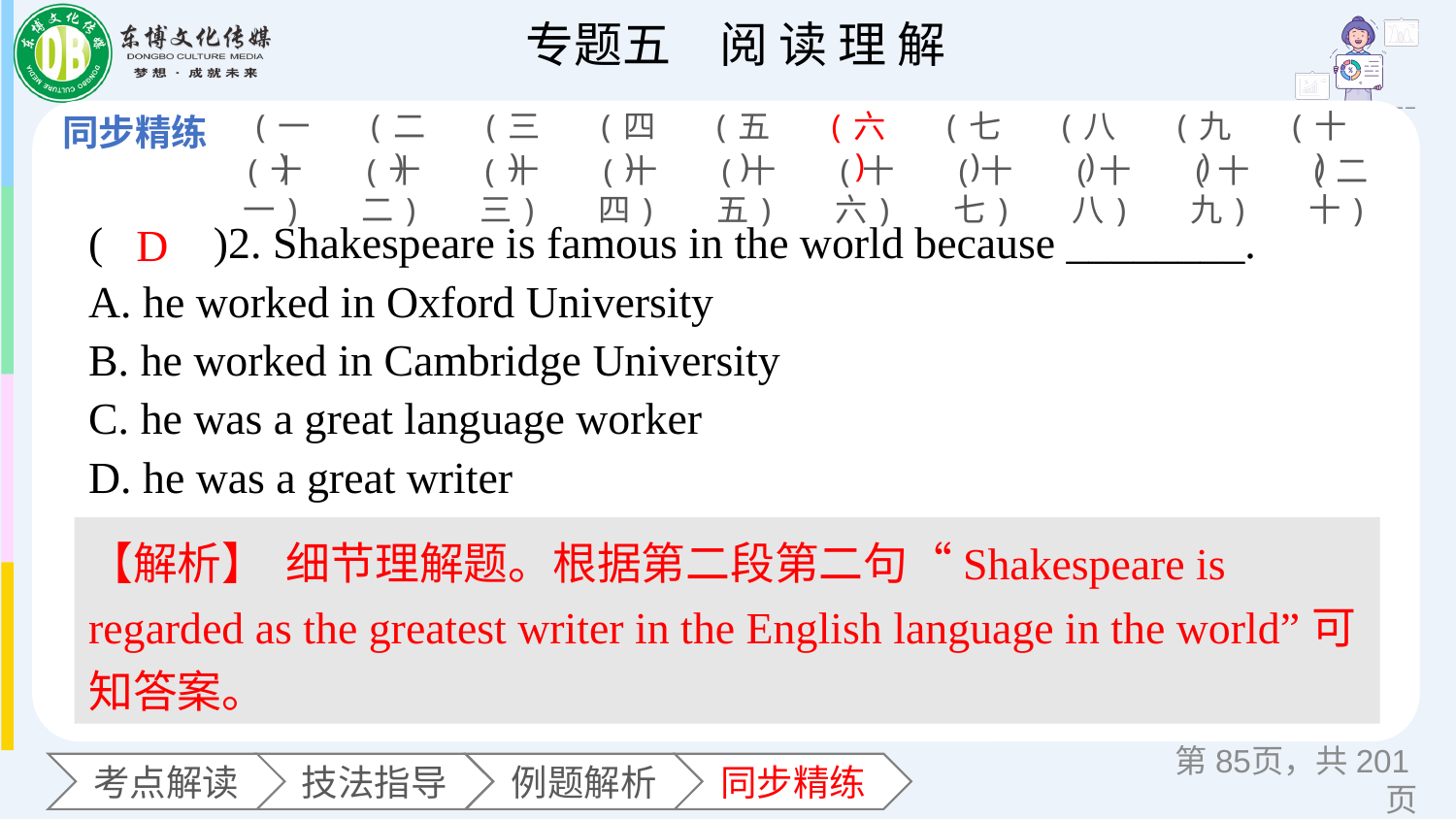

(一)
(二)
(三)
(四)
(五)
(六)
(七)
(八)
(九)
(十)
(十一)
(十二)
(十三)
(十四)
(十五)
(十六)
(十七)
(十八)
(十九)
(二十)
(　　)2. Shakespeare is famous in the world because ________.
A. he worked in Oxford University
B. he worked in Cambridge University
C. he was a great language worker
D. he was a great writer
D
【解析】  细节理解题。根据第二段第二句“Shakespeare is regarded as the greatest writer in the English language in the world”可知答案。
第85页，共201页